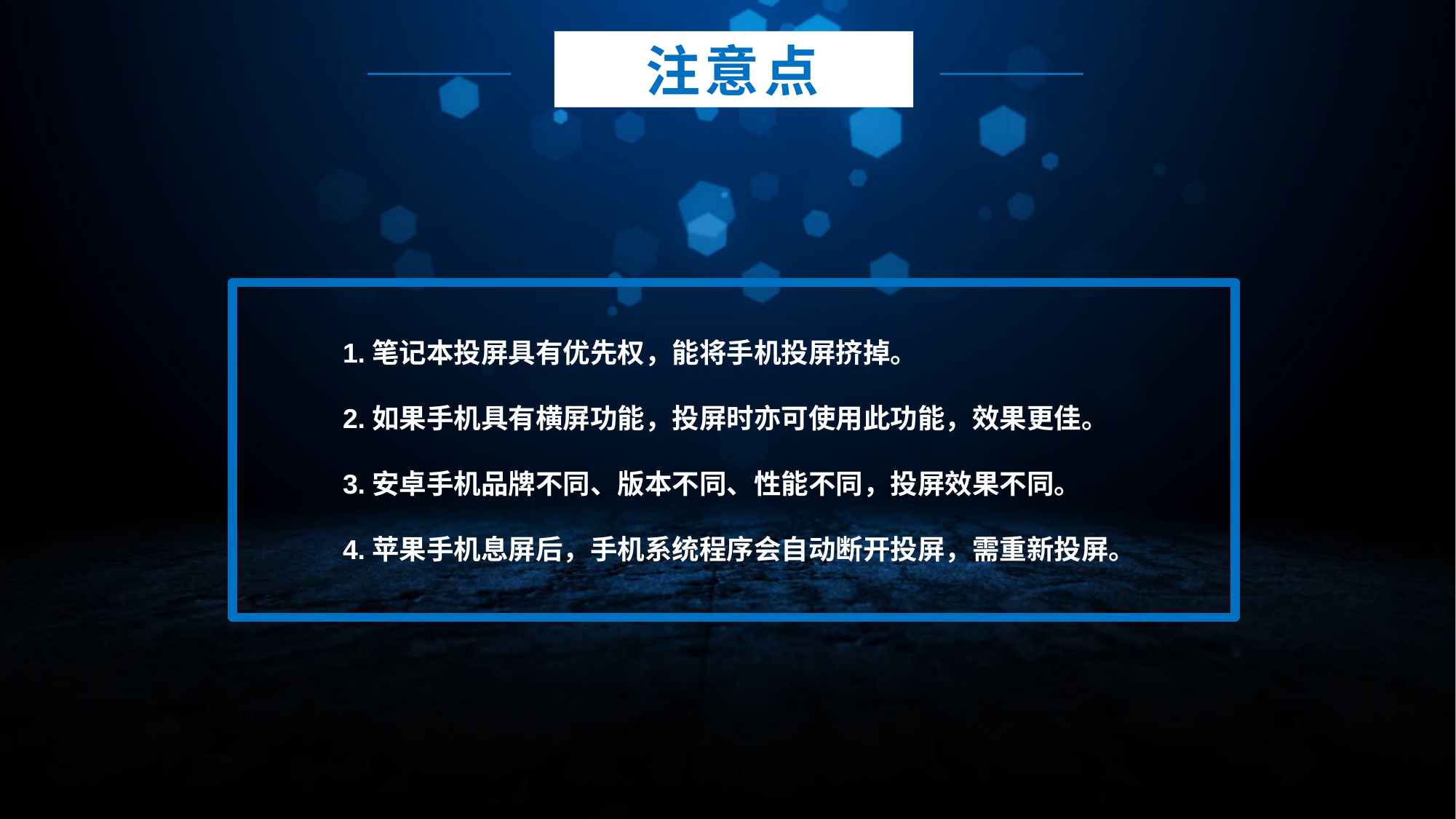

注意点

1.笔记本投屏具有优先权，能将手机投屏挤掉。

2.如果手机具有横屏功能，投屏时亦可使用此功能，效果更佳。

3.安卓手机品牌不同、版本不同、性能不同，投屏效果不同。

4.苹果手机息屏后，手机系统程序会自动断开投屏，需重新投屏。